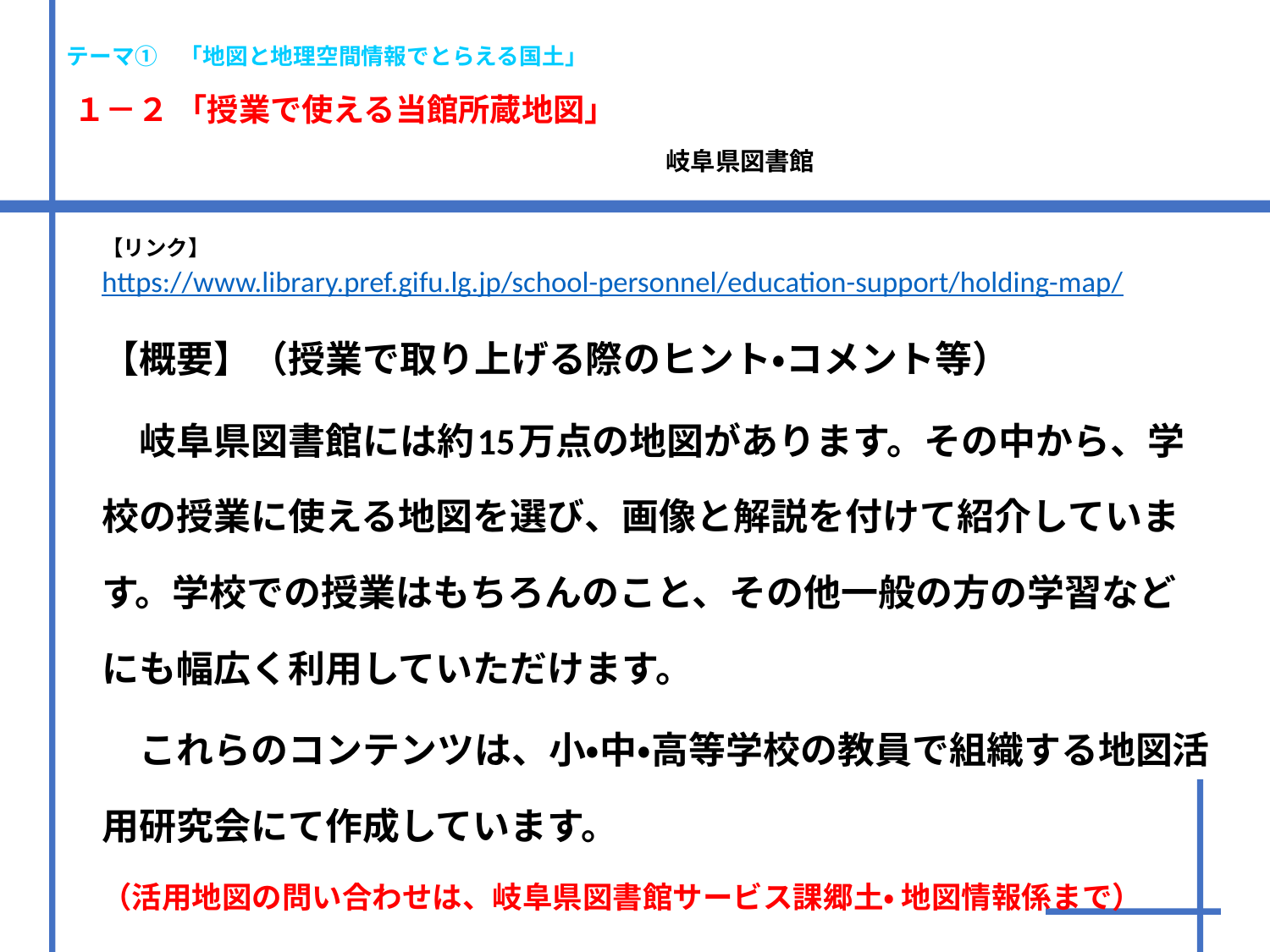

# テーマ①　「地図と地理空間情報でとらえる国土」 １－２ 「授業で使える当館所蔵地図」 　　　　　　　　　　　　　　　　　　　岐阜県図書館

【リンク】
https://www.library.pref.gifu.lg.jp/school-personnel/education-support/holding-map/
【概要】（授業で取り上げる際のヒント・コメント等）
　岐阜県図書館には約15万点の地図があります。その中から、学校の授業に使える地図を選び、画像と解説を付けて紹介しています。学校での授業はもちろんのこと、その他一般の方の学習などにも幅広く利用していただけます。
　これらのコンテンツは、小・中・高等学校の教員で組織する地図活用研究会にて作成しています。
（活用地図の問い合わせは、岐阜県図書館サービス課郷土・ 地図情報係まで）